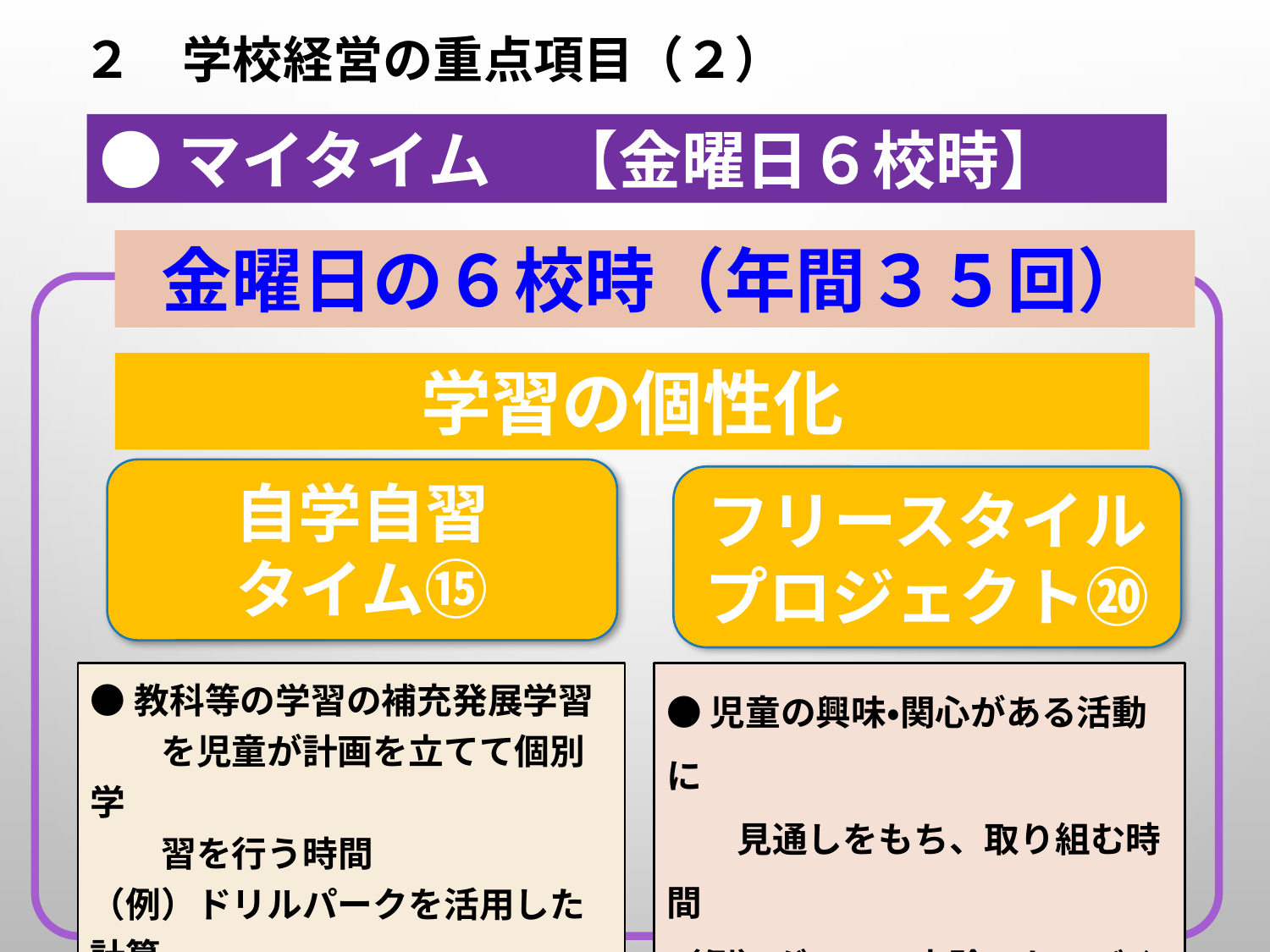

２　学校経営の重点項目（２）
●マイタイム　【金曜日６校時】
金曜日の６校時（年間３５回）

学習の個性化
自学自習
タイム⑮
フリースタイル
プロジェクト⑳
●教科等の学習の補充発展学習
　　を児童が計画を立てて個別学
　　習を行う時間
（例）ドリルパークを活用した計算・
　　　漢字の学習など
●児童の興味・関心がある活動に
　　見通しをもち、取り組む時間
（例）ダンス、実験、ものづくり、
　　　スポーツなど

### Chart: マイタイムの時間

| Category |
|---|